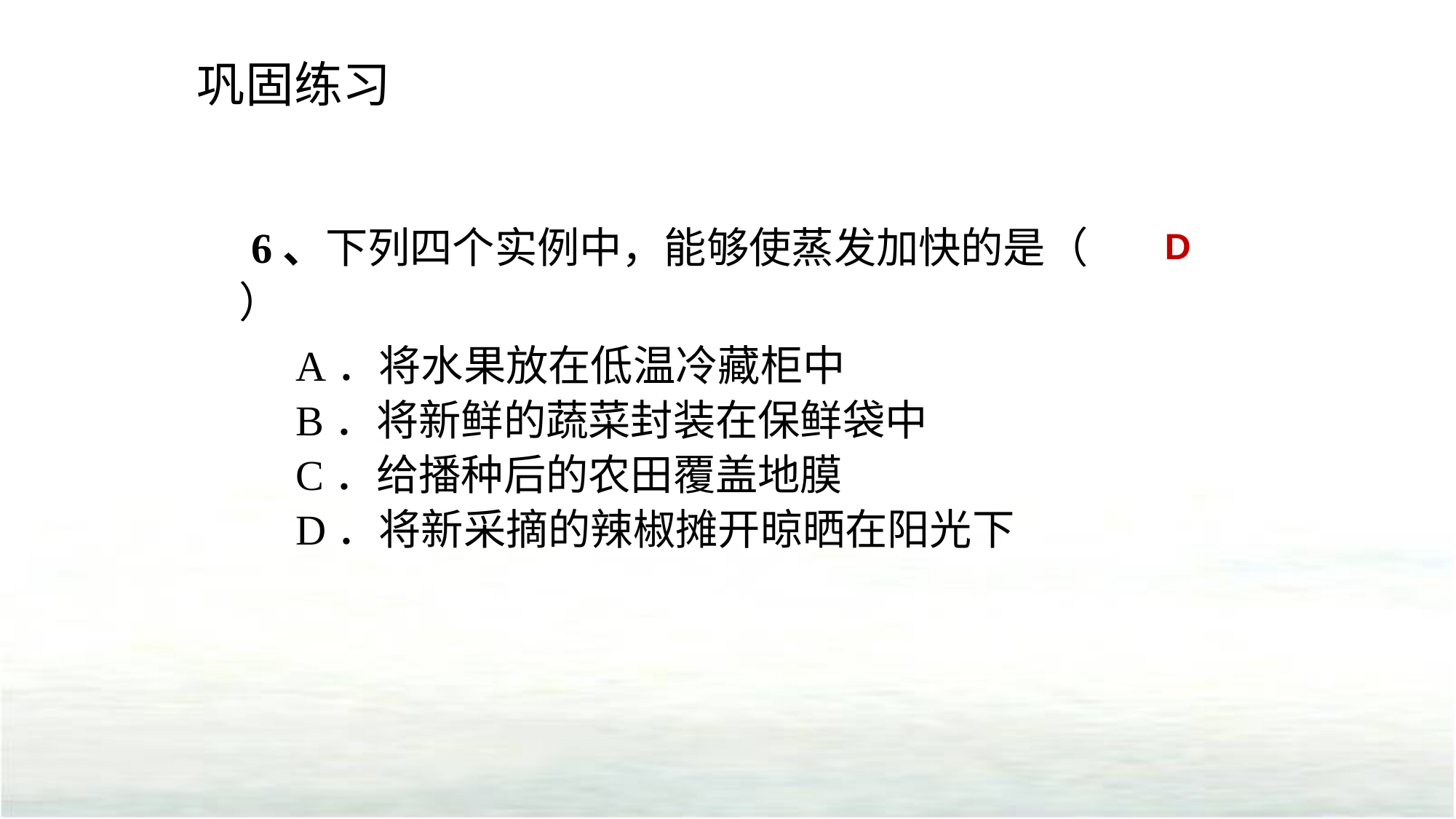

巩固练习
D
6、下列四个实例中，能够使蒸发加快的是（　　）
A．将水果放在低温冷藏柜中
B．将新鲜的蔬菜封装在保鲜袋中
C．给播种后的农田覆盖地膜
D．将新采摘的辣椒摊开晾晒在阳光下